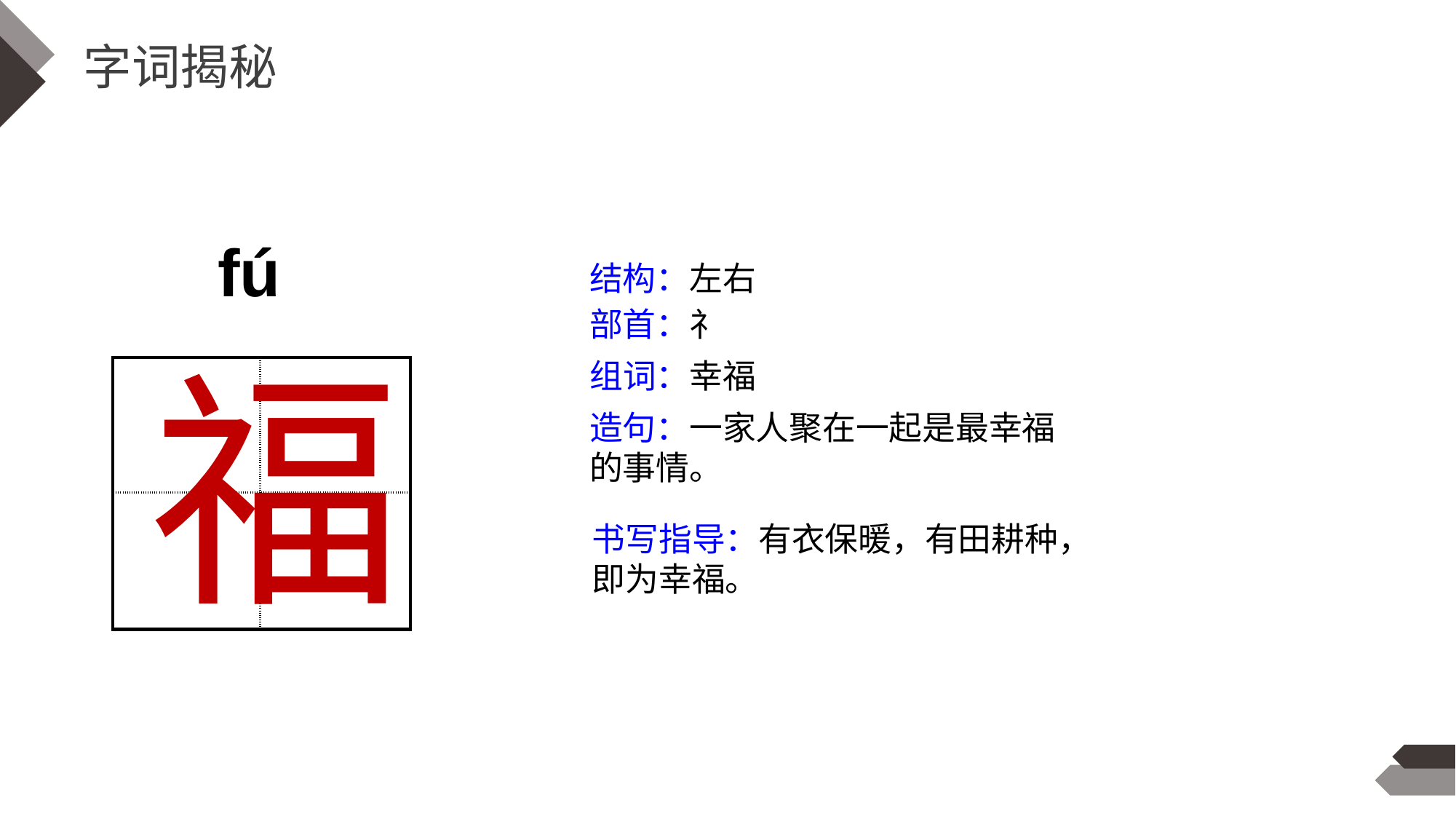

字词揭秘
fú
结构：左右
部首：礻

福
组词：幸福
|  |  |
| --- | --- |
|  |  |
造句：一家人聚在一起是最幸福的事情。

书写指导：有衣保暖，有田耕种，即为幸福。